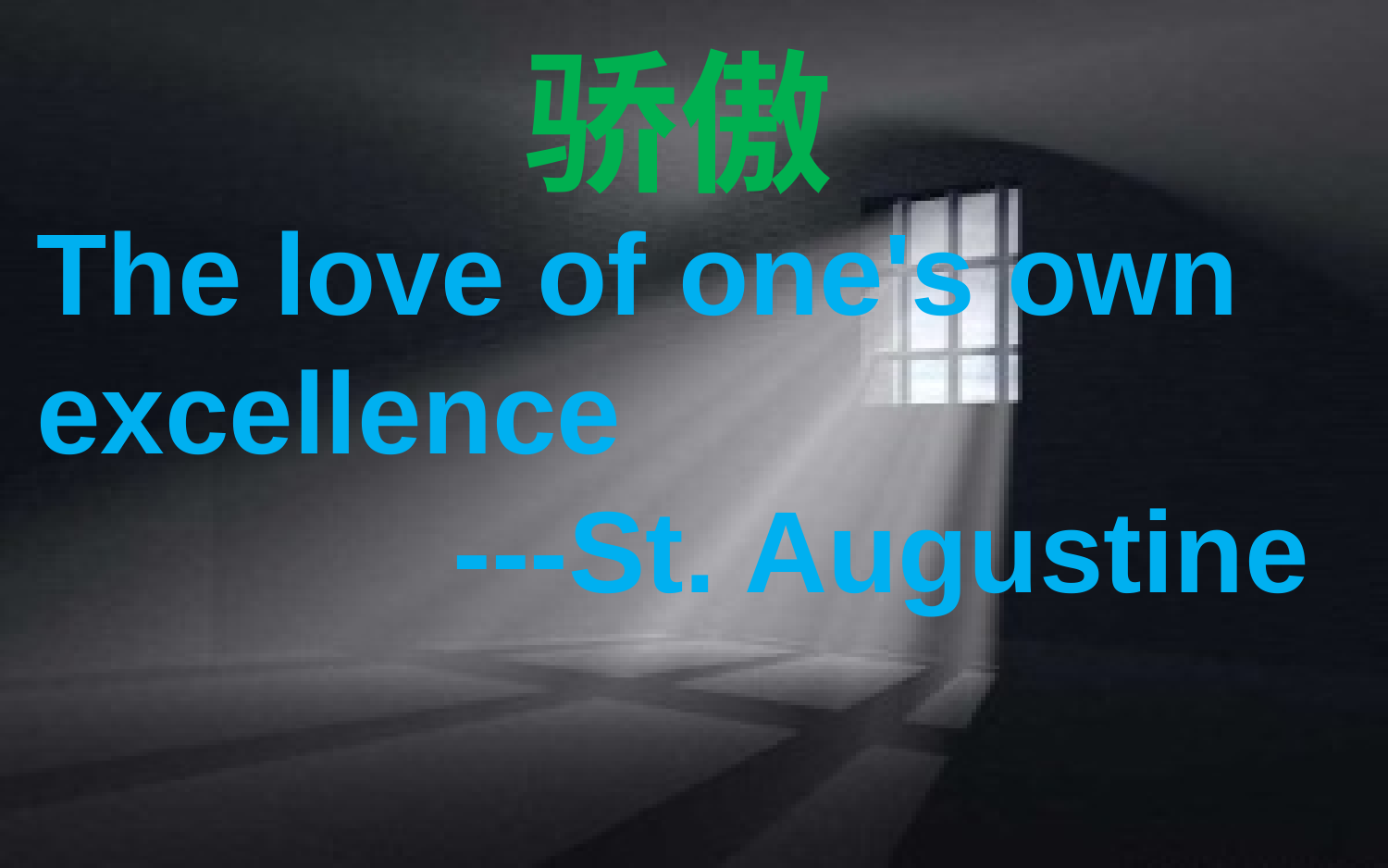

骄傲
The love of one's own excellence
			---St. Augustine